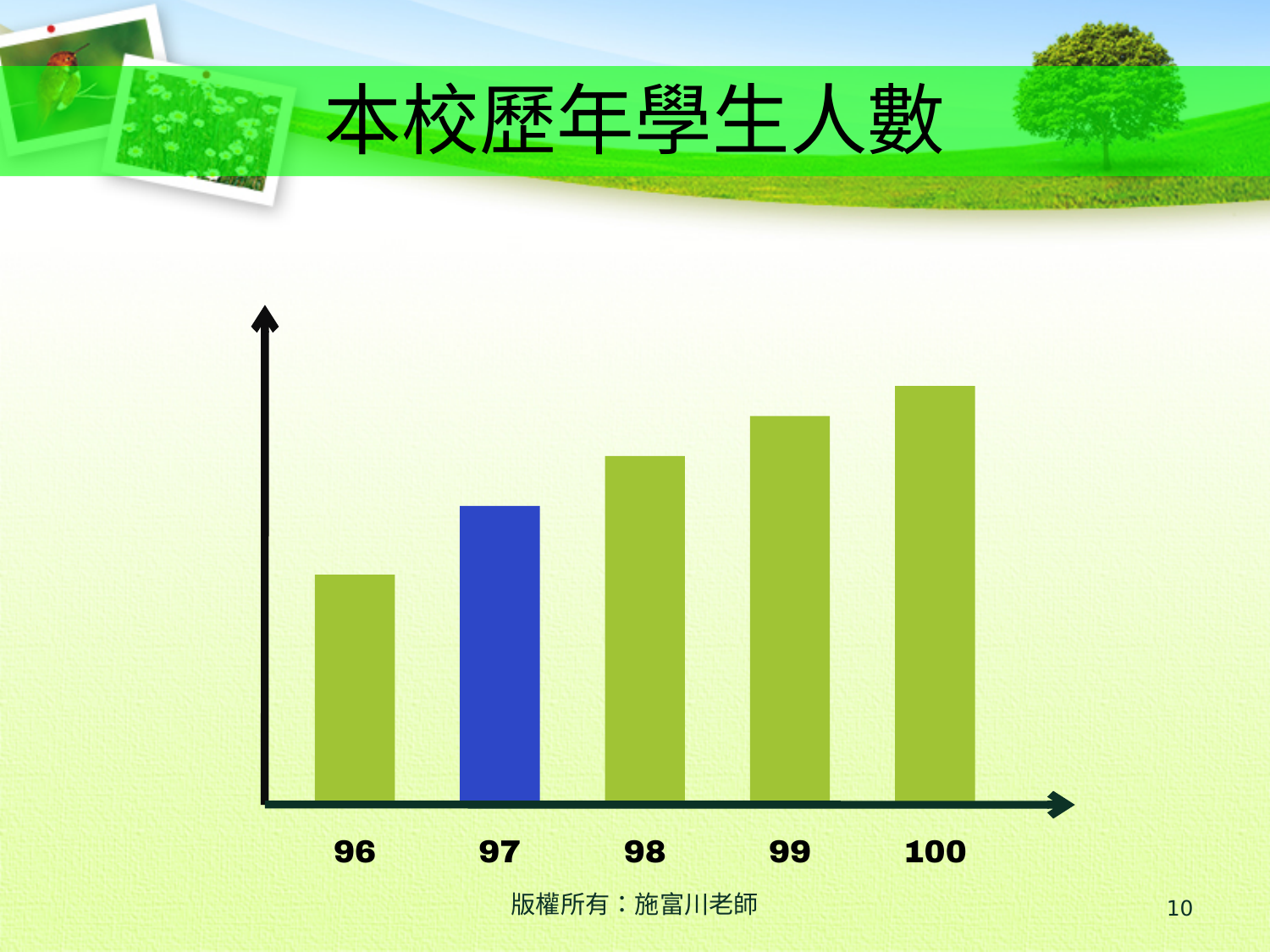

# 本校歷年學生人數

96
97
98
99
100
版權所有：施富川老師
10